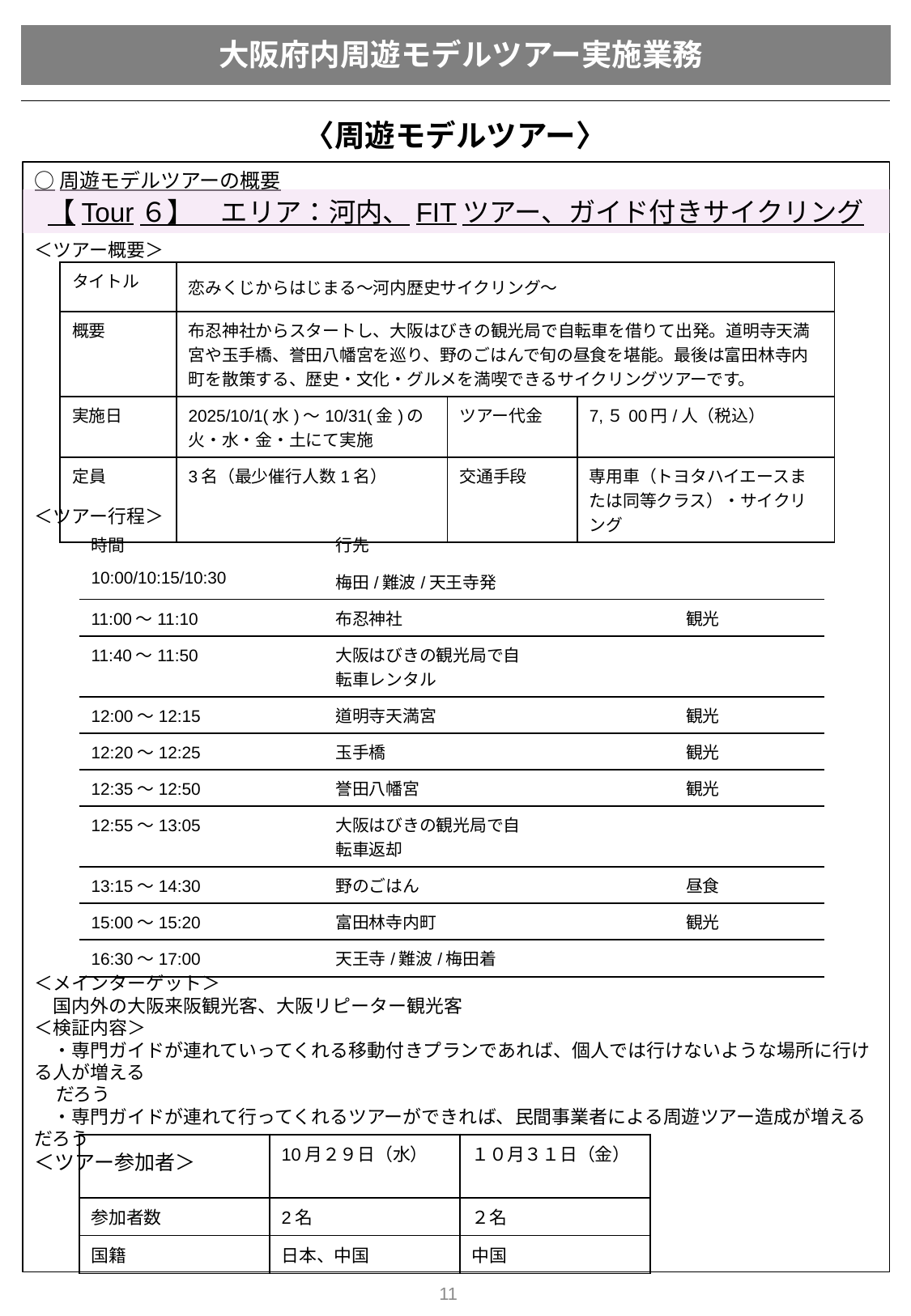

# 大阪府内周遊モデルツアー実施業務
〈周遊モデルツアー〉
○周遊モデルツアーの概要

＜ツアー概要＞

＜ツアー行程＞

＜メインターゲット＞
　国内外の大阪来阪観光客、大阪リピーター観光客
＜検証内容＞
　・専門ガイドが連れていってくれる移動付きプランであれば、個人では行けないような場所に行ける人が増える
    だろう
　・専門ガイドが連れて行ってくれるツアーができれば、民間事業者による周遊ツアー造成が増えるだろう
＜ツアー参加者＞
【Tour６】　エリア：河内、FITツアー、ガイド付きサイクリング
| タイトル | 恋みくじからはじまる～河内歴史サイクリング～ |  |  |
| --- | --- | --- | --- |
| 概要 | 布忍神社からスタートし、大阪はびきの観光局で自転車を借りて出発。道明寺天満宮や玉手橋、誉田八幡宮を巡り、野のごはんで旬の昼食を堪能。最後は富田林寺内町を散策する、歴史・文化・グルメを満喫できるサイクリングツアーです。 |  |  |
| 実施日 | 2025/10/1(水)〜10/31(金)の火・水・金・土にて実施 | ツアー代金 | 7,５00円/人（税込） |
| 定員 | 3名（最少催行人数1名） | 交通手段 | 専用車（トヨタハイエースまたは同等クラス）・サイクリング |

| 時間 | 行先 |  |  |  |
| --- | --- | --- | --- | --- |
| 10:00/10:15/10:30 | 梅田/難波/天王寺発 |  |  |  |
| 11:00～11:10 | 布忍神社 |  |  | 観光 |
| 11:40～11:50 | 大阪はびきの観光局で自転車レンタル |  |  |  |
| 12:00～12:15 | 道明寺天満宮 |  |  | 観光 |
| 12:20～12:25 | 玉手橋 |  |  | 観光 |
| 12:35～12:50 | 誉田八幡宮 |  |  | 観光 |
| 12:55～13:05 | 大阪はびきの観光局で自転車返却 |  |  |  |
| 13:15～14:30 | 野のごはん |  |  | 昼食 |
| 15:00～15:20 | 富田林寺内町 |  |  | 観光 |
| 16:30～17:00 | 天王寺/難波/梅田着 |  |  |  |
|  | 10月２９日（水） | １０月３１日（金） |
| --- | --- | --- |
| 参加者数 | 2名 | ２名 |
| 国籍 | 日本、中国 | 中国 |
11